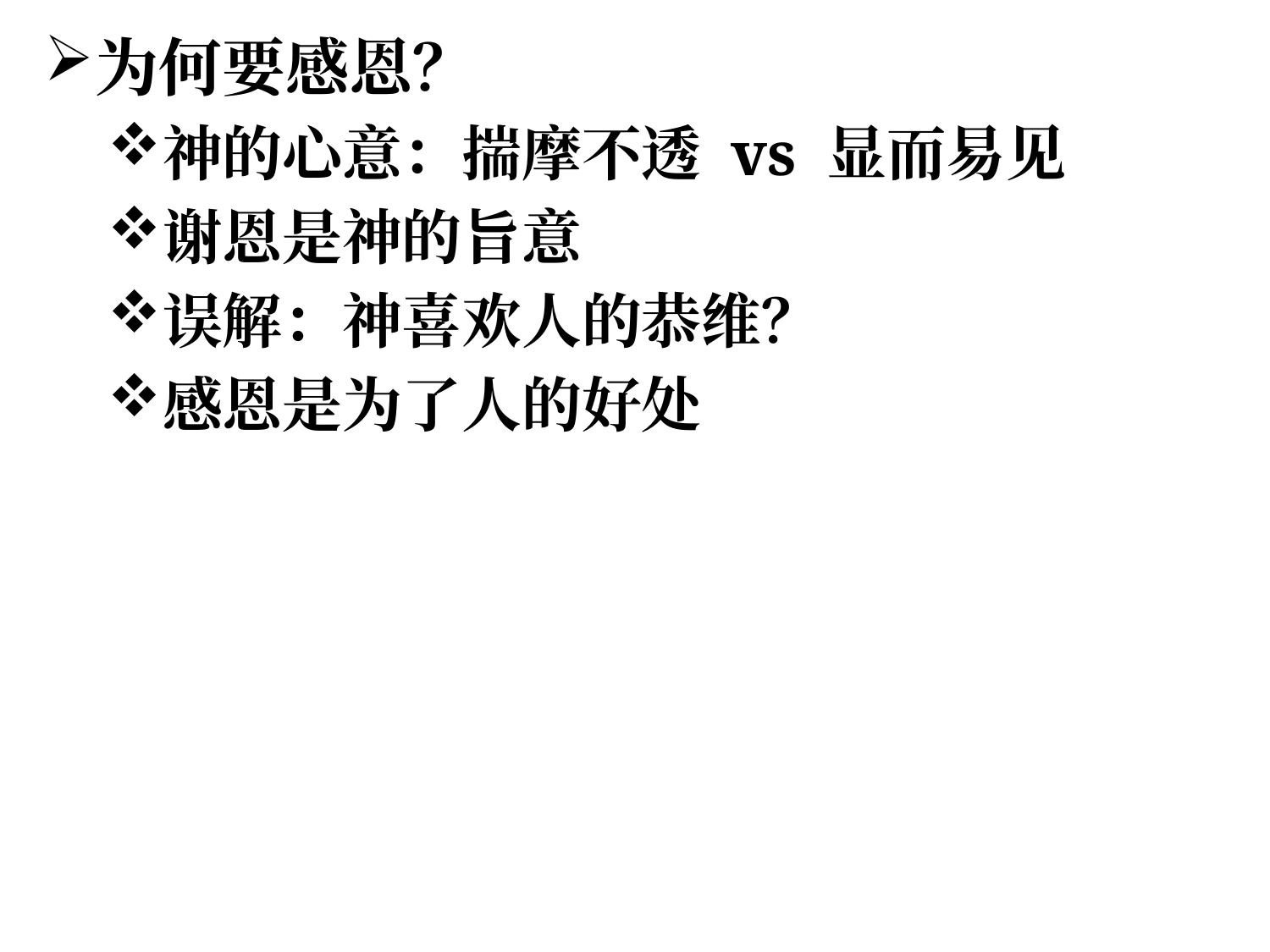

为何要感恩？
神的心意：揣摩不透 vs 显而易见
谢恩是神的旨意
误解：神喜欢人的恭维？
感恩是为了人的好处